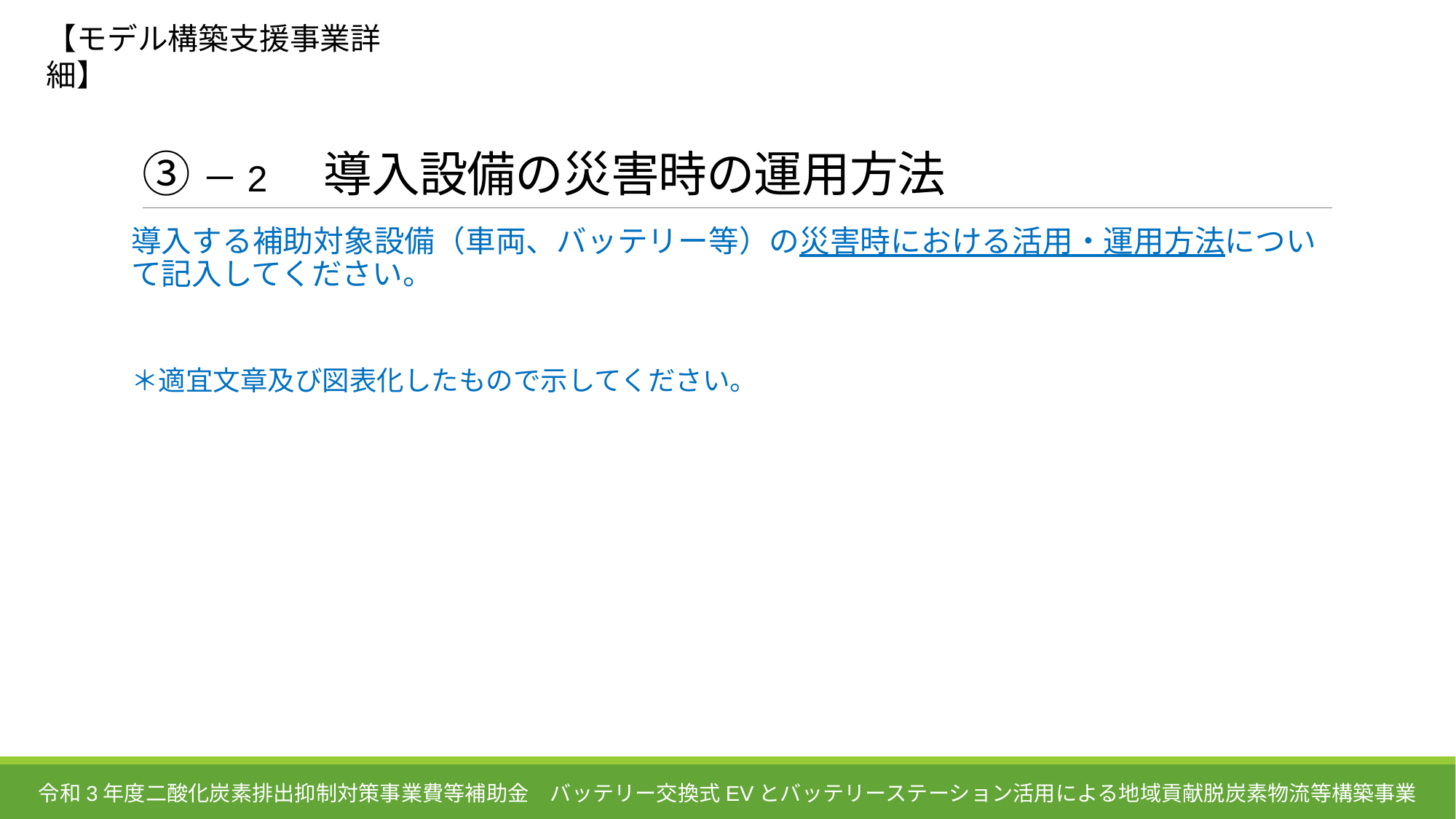

【モデル構築支援事業詳細】
# ③－2　導入設備の災害時の運用方法
導入する補助対象設備（車両、バッテリー等）の災害時における活用・運用方法について記入してください。

＊適宜文章及び図表化したもので示してください。

令和3年度二酸化炭素排出抑制対策事業費等補助金　バッテリー交換式EVとバッテリーステーション活用による地域貢献脱炭素物流等構築事業